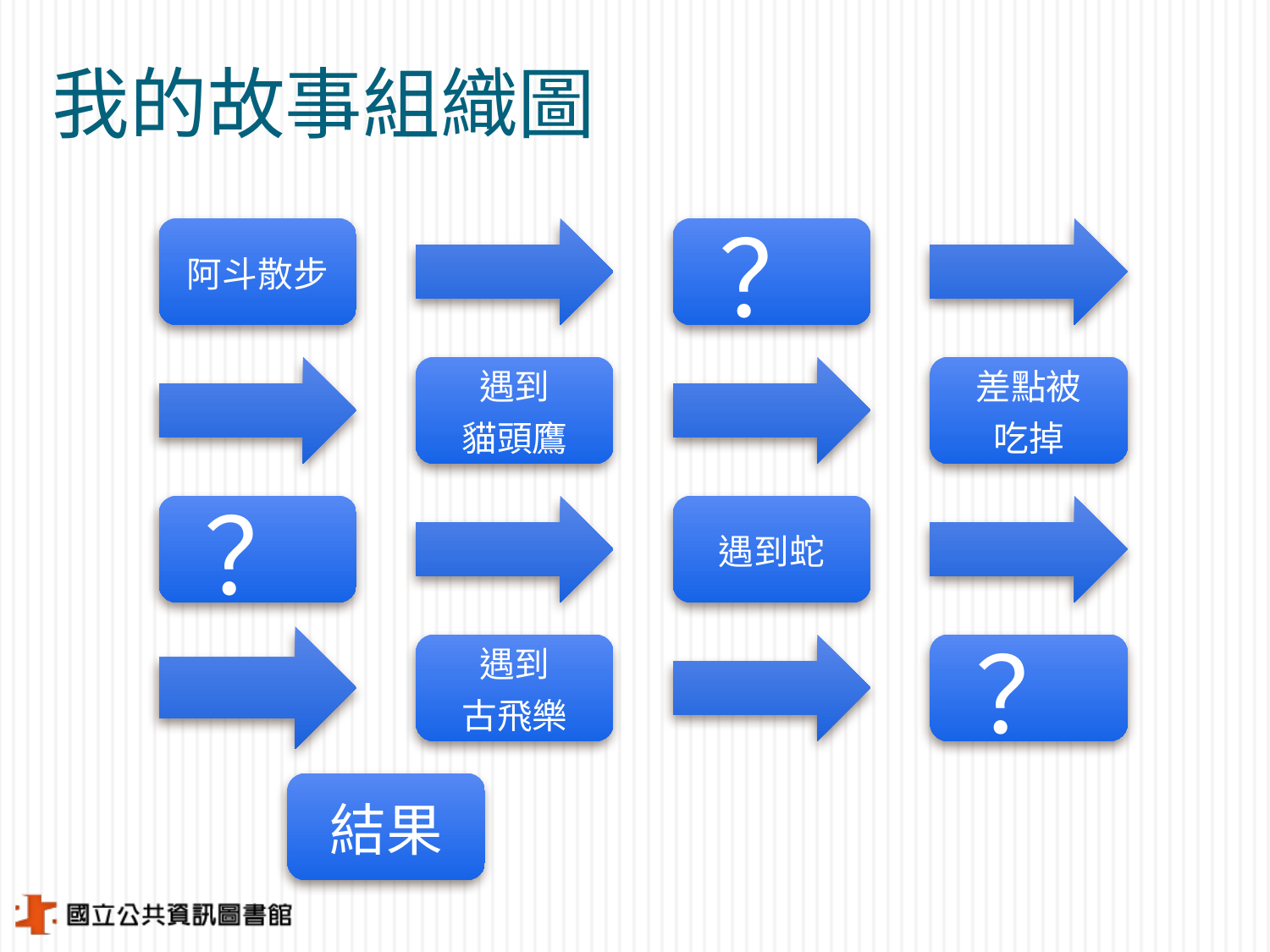

我的故事組織圖
？
遇到
貓頭鷹
遇到蛇
遇到
古飛樂
阿斗散步
差點被
吃掉
？
？
結果